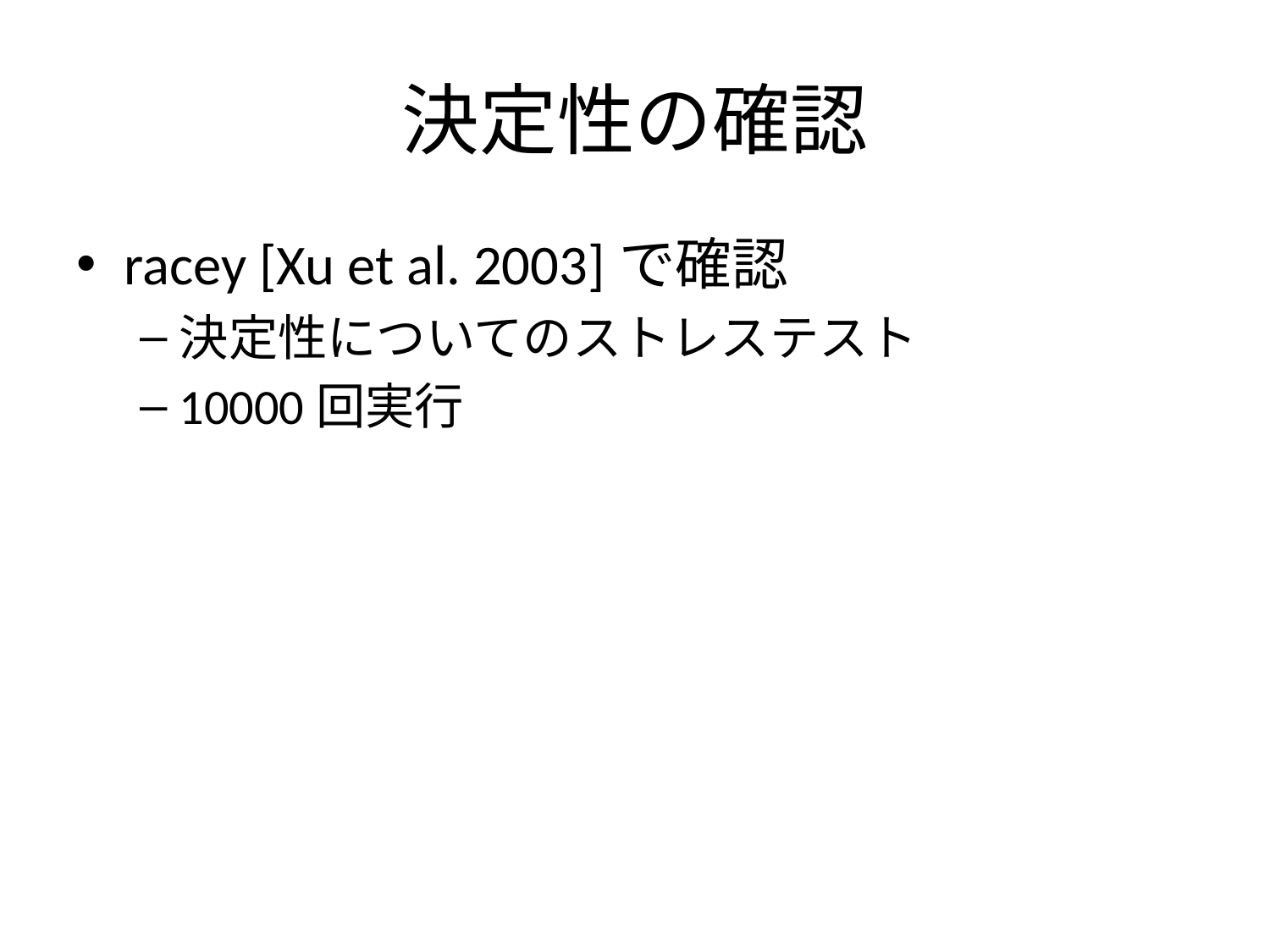

# 決定性の確認
racey [Xu et al. 2003]で確認
決定性についてのストレステスト
10000回実行